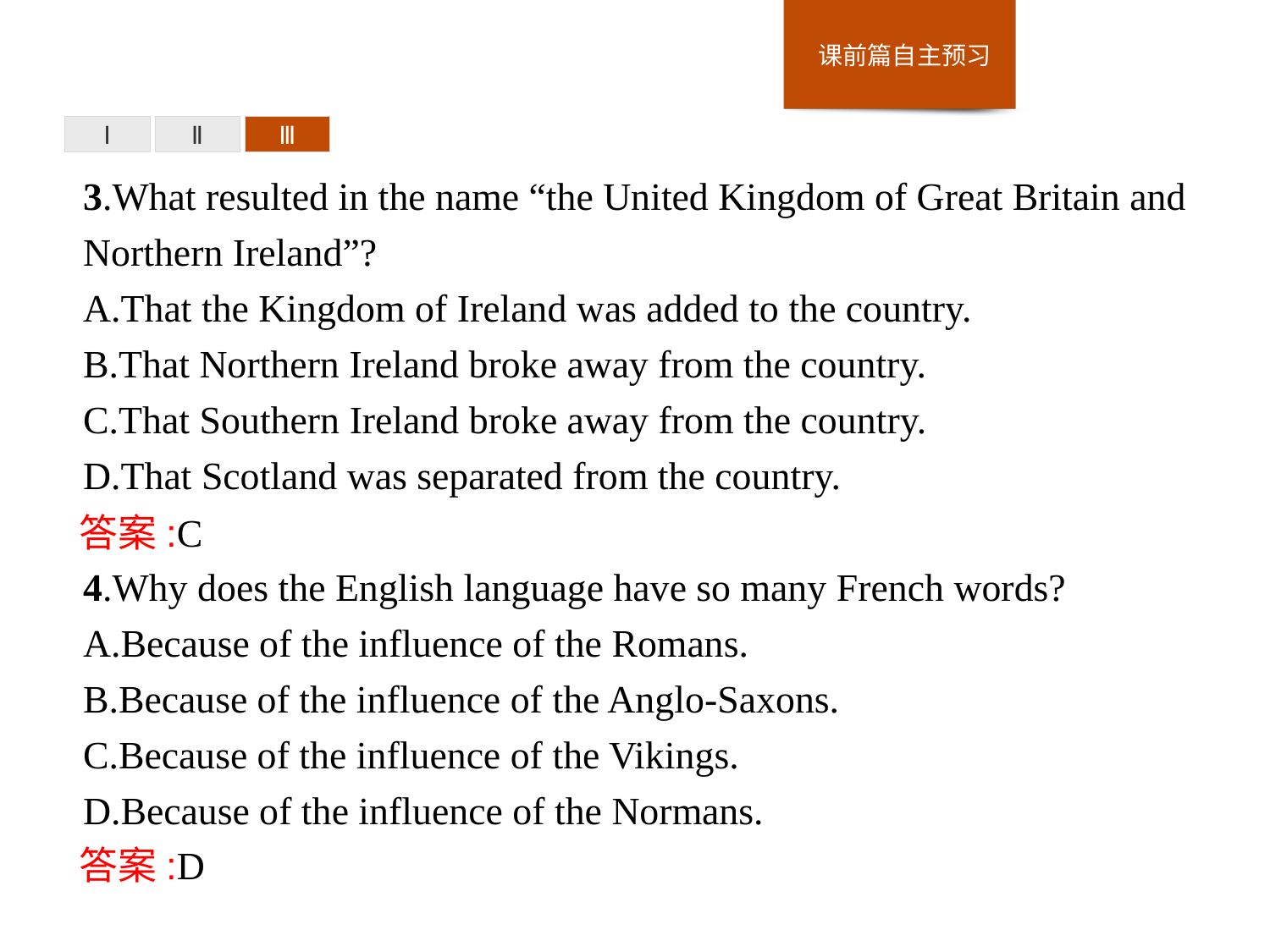

Ⅰ
Ⅱ
Ⅲ
3.What resulted in the name “the United Kingdom of Great Britain and Northern Ireland”?
A.That the Kingdom of Ireland was added to the country.
B.That Northern Ireland broke away from the country.
C.That Southern Ireland broke away from the country.
D.That Scotland was separated from the country.

4.Why does the English language have so many French words?
A.Because of the influence of the Romans.
B.Because of the influence of the Anglo-Saxons.
C.Because of the influence of the Vikings.
D.Because of the influence of the Normans.
答案:C
答案:D